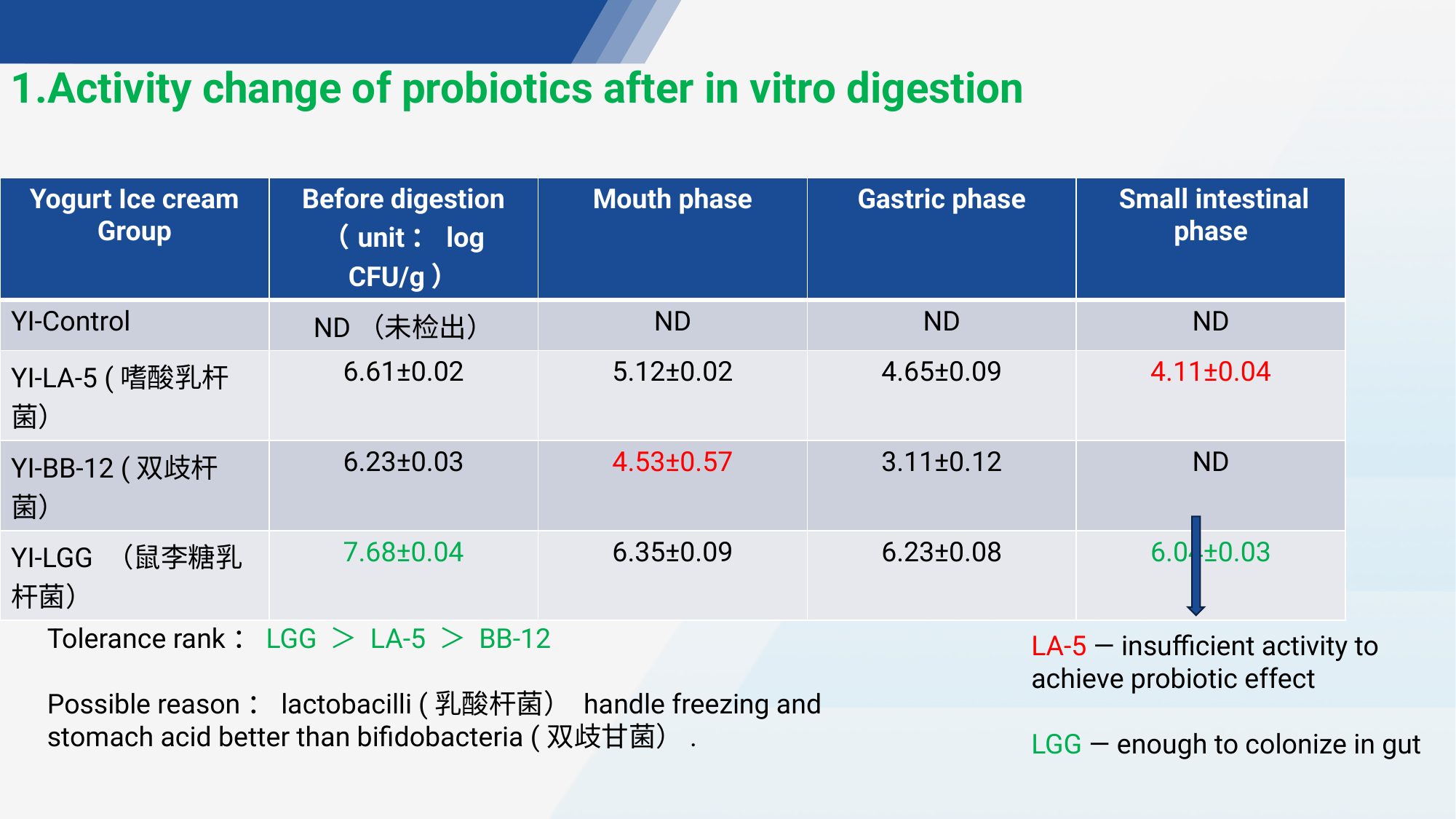

1.Activity change of probiotics after in vitro digestion
| Yogurt Ice cream Group | Before digestion （unit：log CFU/g） | Mouth phase | Gastric phase | Small intestinal phase |
| --- | --- | --- | --- | --- |
| YI-Control | ND（未检出） | ND | ND | ND |
| YI-LA-5 (嗜酸乳杆菌） | 6.61±0.02 | 5.12±0.02 | 4.65±0.09 | 4.11±0.04 |
| YI-BB-12 (双歧杆菌） | 6.23±0.03 | 4.53±0.57 | 3.11±0.12 | ND |
| YI-LGG （鼠李糖乳杆菌） | 7.68±0.04 | 6.35±0.09 | 6.23±0.08 | 6.04±0.03 |

Tolerance rank：LGG ＞ LA-5 ＞ BB-12

Possible reason：lactobacilli (乳酸杆菌） handle freezing and stomach acid better than bifidobacteria (双歧甘菌）.
LA-5 — insufficient activity to achieve probiotic effect

LGG — enough to colonize in gut